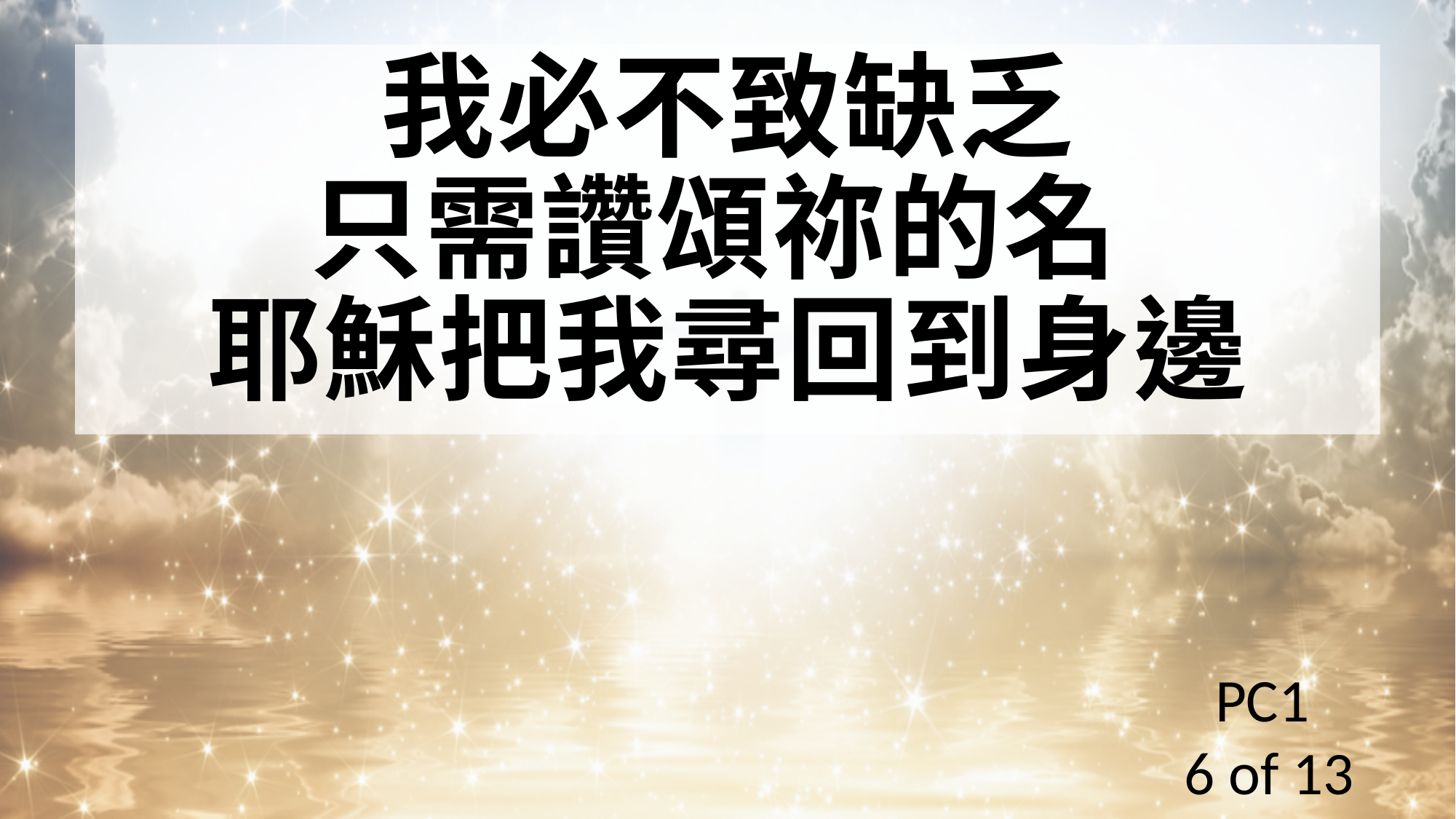

我必不致缺乏
只需讚頌祢的名
耶穌把我尋回到身邊
PC1
6 of 13